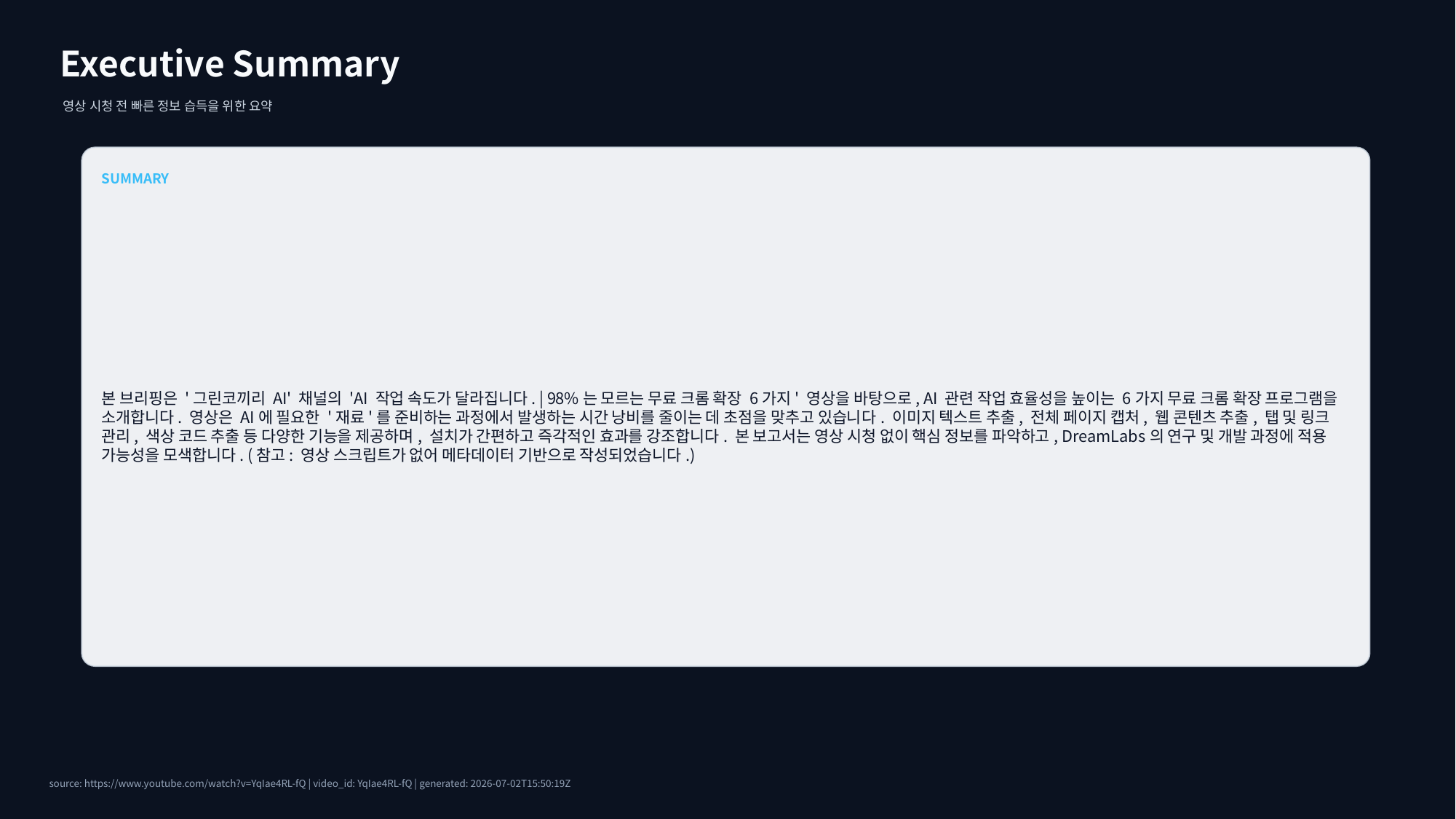

Executive Summary
영상 시청 전 빠른 정보 습득을 위한 요약

SUMMARY
본 브리핑은 '그린코끼리 AI' 채널의 'AI 작업 속도가 달라집니다. | 98%는 모르는 무료 크롬 확장 6가지' 영상을 바탕으로, AI 관련 작업 효율성을 높이는 6가지 무료 크롬 확장 프로그램을 소개합니다. 영상은 AI에 필요한 '재료'를 준비하는 과정에서 발생하는 시간 낭비를 줄이는 데 초점을 맞추고 있습니다. 이미지 텍스트 추출, 전체 페이지 캡처, 웹 콘텐츠 추출, 탭 및 링크 관리, 색상 코드 추출 등 다양한 기능을 제공하며, 설치가 간편하고 즉각적인 효과를 강조합니다. 본 보고서는 영상 시청 없이 핵심 정보를 파악하고, DreamLabs의 연구 및 개발 과정에 적용 가능성을 모색합니다. (참고: 영상 스크립트가 없어 메타데이터 기반으로 작성되었습니다.)
source: https://www.youtube.com/watch?v=YqIae4RL-fQ | video_id: YqIae4RL-fQ | generated: 2026-07-02T15:50:19Z